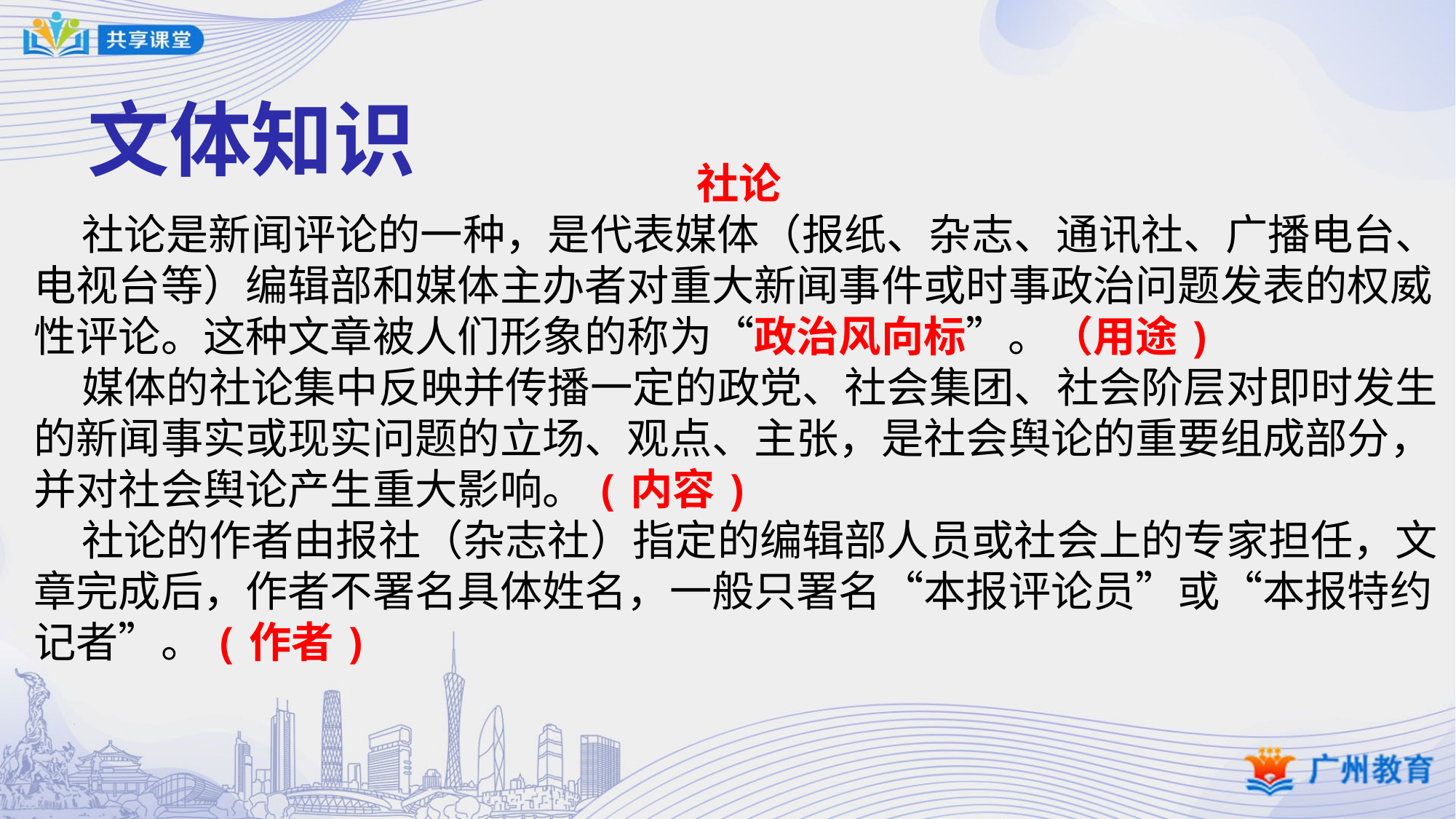

文体知识
社论
    社论是新闻评论的一种，是代表媒体（报纸、杂志、通讯社、广播电台、电视台等）编辑部和媒体主办者对重大新闻事件或时事政治问题发表的权威性评论。这种文章被人们形象的称为“政治风向标”。（用途)
    媒体的社论集中反映并传播一定的政党、社会集团、社会阶层对即时发生的新闻事实或现实问题的立场、观点、主张，是社会舆论的重要组成部分，并对社会舆论产生重大影响。(内容)
    社论的作者由报社（杂志社）指定的编辑部人员或社会上的专家担任，文章完成后，作者不署名具体姓名，一般只署名“本报评论员”或“本报特约记者”。(作者)